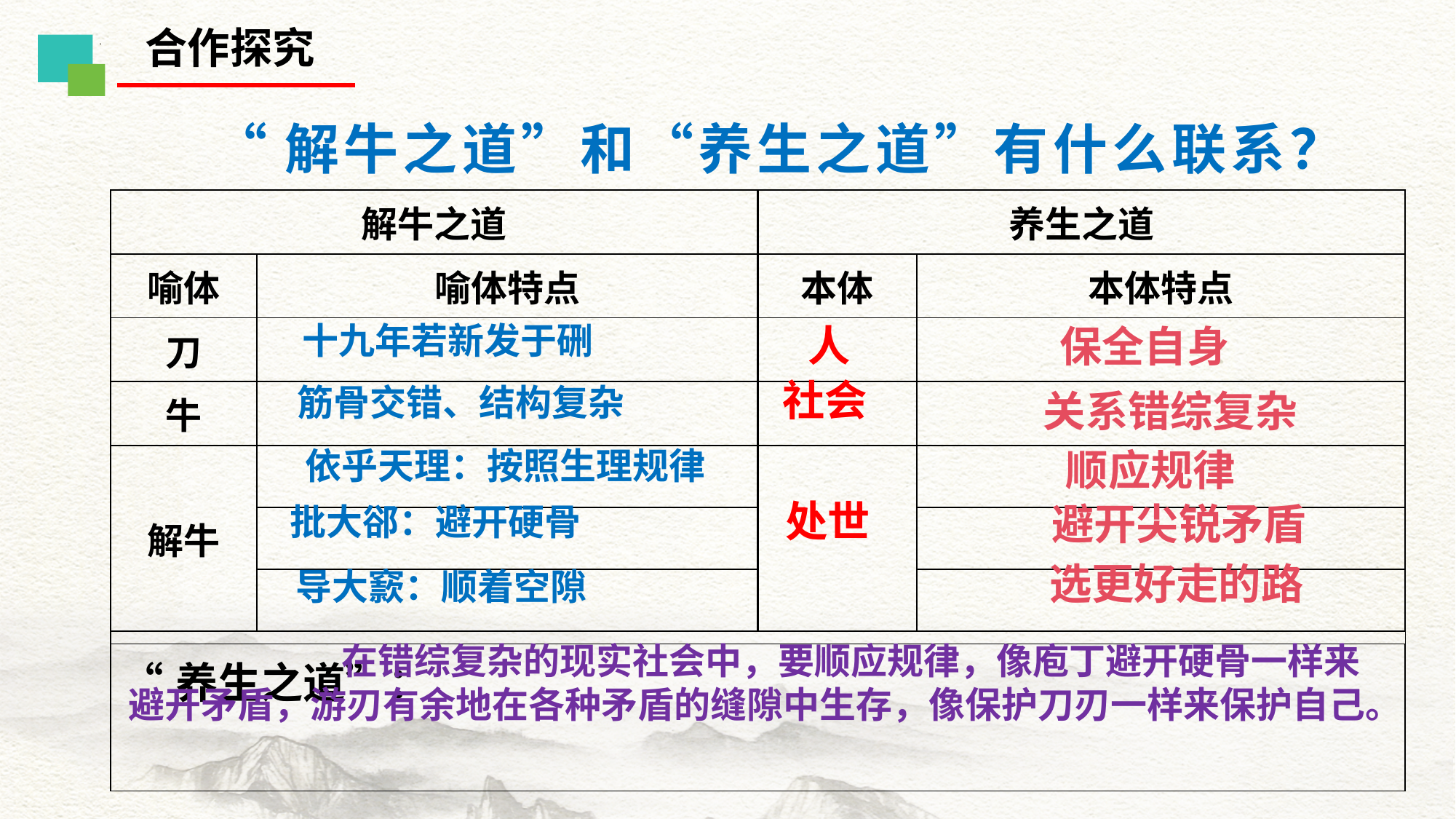

合作探究

“解牛之道”和“养生之道”有什么联系？
| 解牛之道 |  | 养生之道 |  |
| --- | --- | --- | --- |
| 喻体 | 喻体特点 | 本体 | 本体特点 |
| 刀 |  |  |  |
| 牛 |  |  |  |
| 解牛 |  |  |  |
|  |  |  |  |
|  |  |  |  |
|  |  |  |  |
| “养生之道”： |  |  |  |
人
十九年若新发于硎
保全自身
社会
筋骨交错、结构复杂
关系错综复杂
依乎天理：按照生理规律
顺应规律
批大郤：避开硬骨
避开尖锐矛盾
处世
选更好走的路
导大窾：顺着空隙
                         在错综复杂的现实社会中，要顺应规律，像庖丁避开硬骨一样来避开矛盾，游刃有余地在各种矛盾的缝隙中生存，像保护刀刃一样来保护自己。